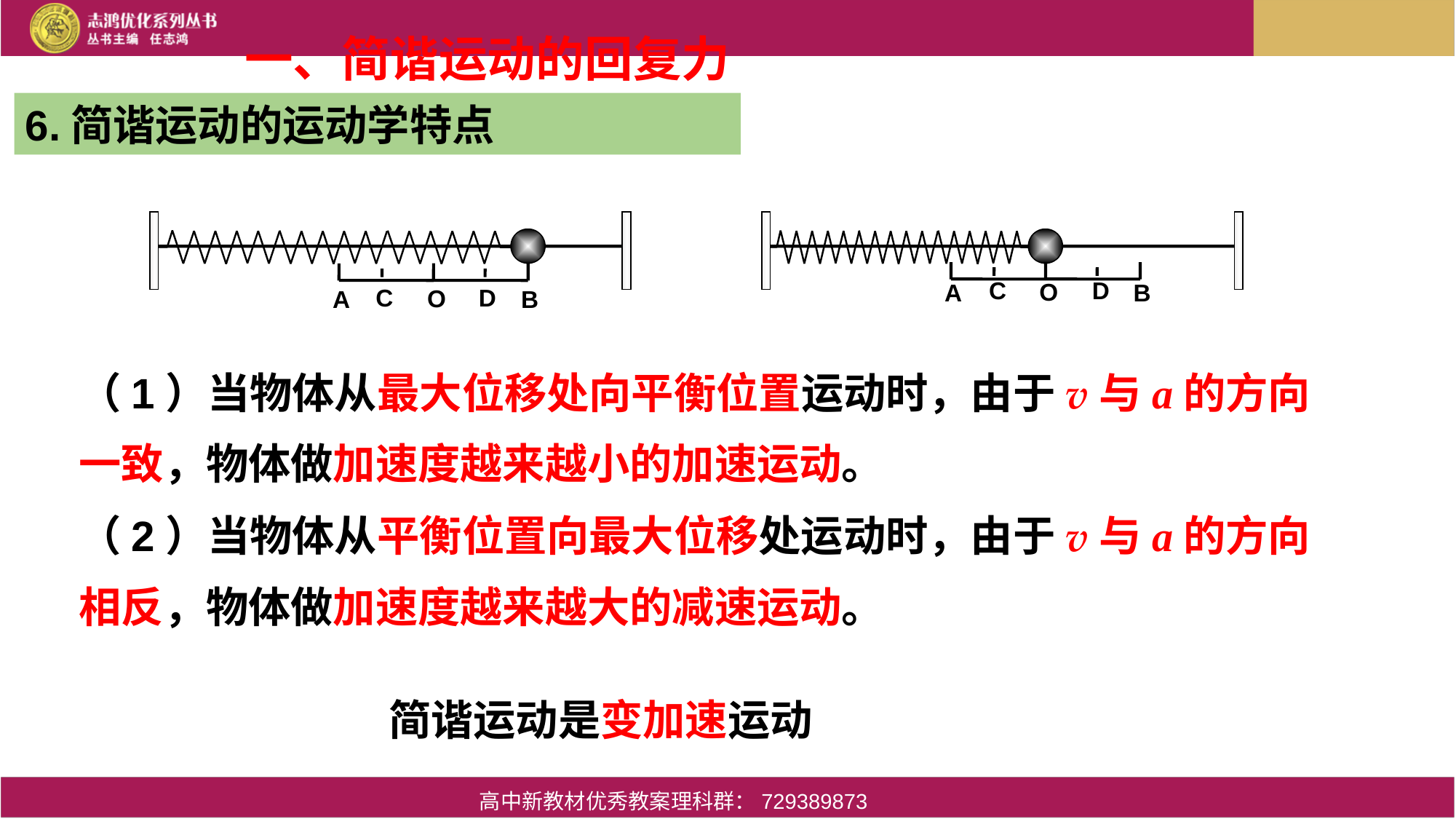

一、简谐运动的回复力
6.简谐运动的运动学特点

C
D
O
A
B

C
D
O
A
B

（1）当物体从最大位移处向平衡位置运动时，由于v与a的方向一致，物体做加速度越来越小的加速运动。
（2）当物体从平衡位置向最大位移处运动时，由于v与a的方向相反，物体做加速度越来越大的减速运动。
简谐运动是变加速运动